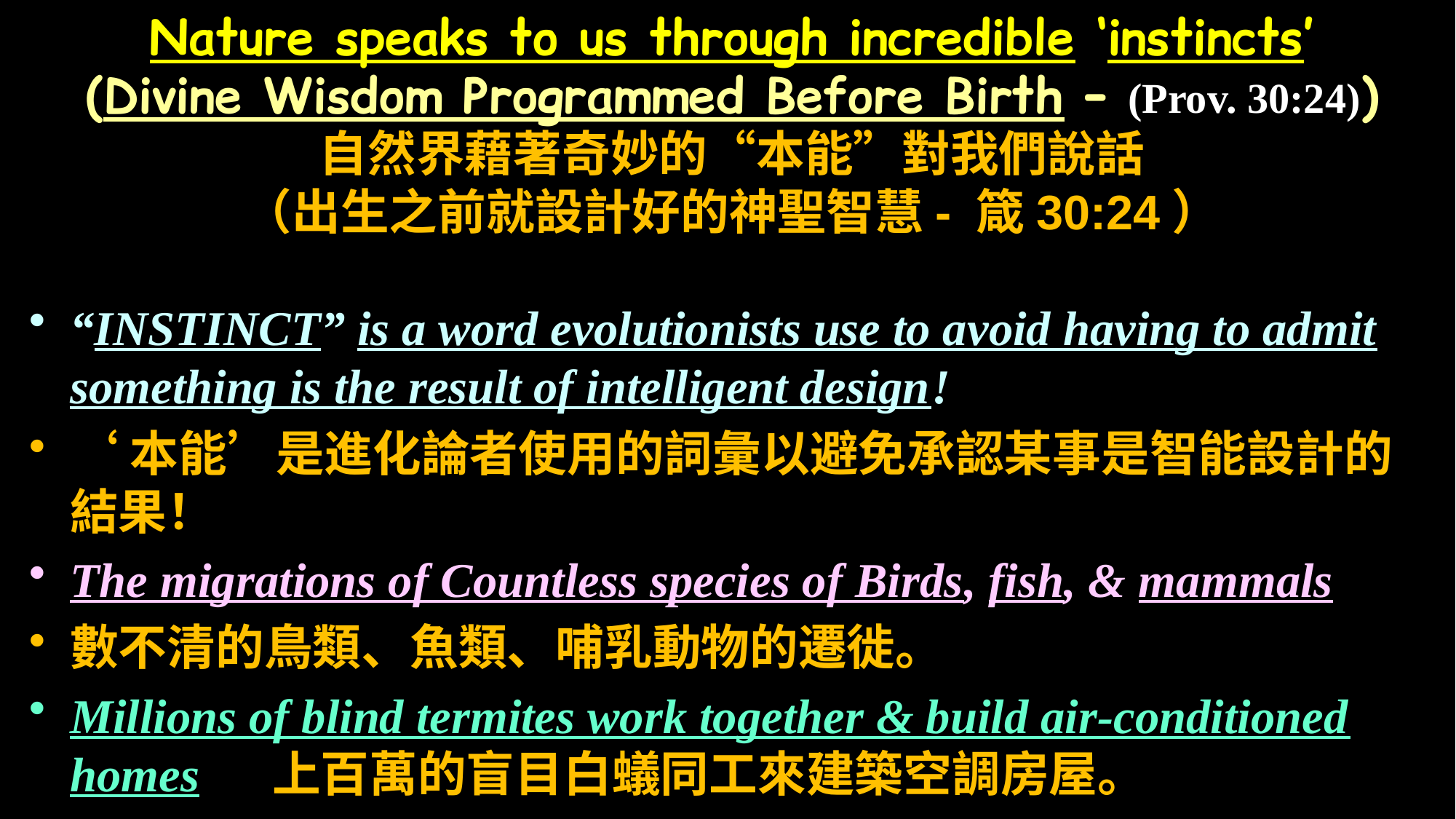

# Nature speaks to us through incredible ‘instincts’ (Divine Wisdom Programmed Before Birth – (Prov. 30:24)) 自然界藉著奇妙的“本能”對我們說話 （出生之前就設計好的神聖智慧- 箴30:24）
“INSTINCT” is a word evolutionists use to avoid having to admit something is the result of intelligent design!
‘本能’是進化論者使用的詞彙以避免承認某事是智能設計的結果！
The migrations of Countless species of Birds, fish, & mammals
數不清的鳥類、魚類、哺乳動物的遷徙。
Millions of blind termites work together & build air-conditioned homes     上百萬的盲目白蟻同工來建築空調房屋。